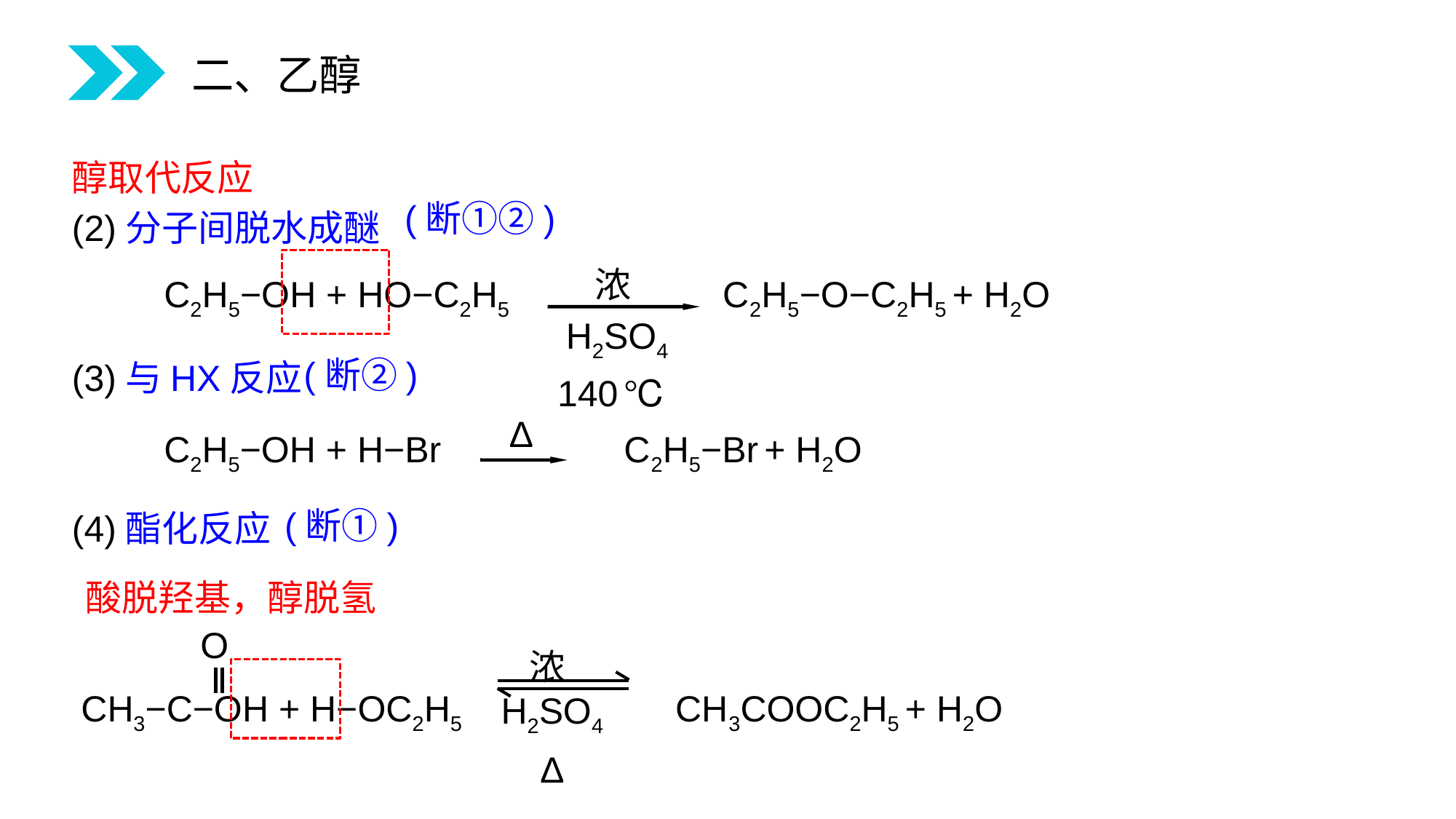

二、乙醇
醇取代反应
(2)分子间脱水成醚

(3)与HX反应

(4)酯化反应
(断①②)
浓H2SO4
140 ℃

C2H5−OH + HO−C2H5                     C2H5−O−C2H5 + H2O

(断②)
∆

C2H5−OH + H−Br                  C2H5−Br + H2O
(断①)
酸脱羟基，醇脱氢
O
浓H2SO4
∆

CH3−C−OH + H−OC2H5                     CH3COOC2H5 + H2O